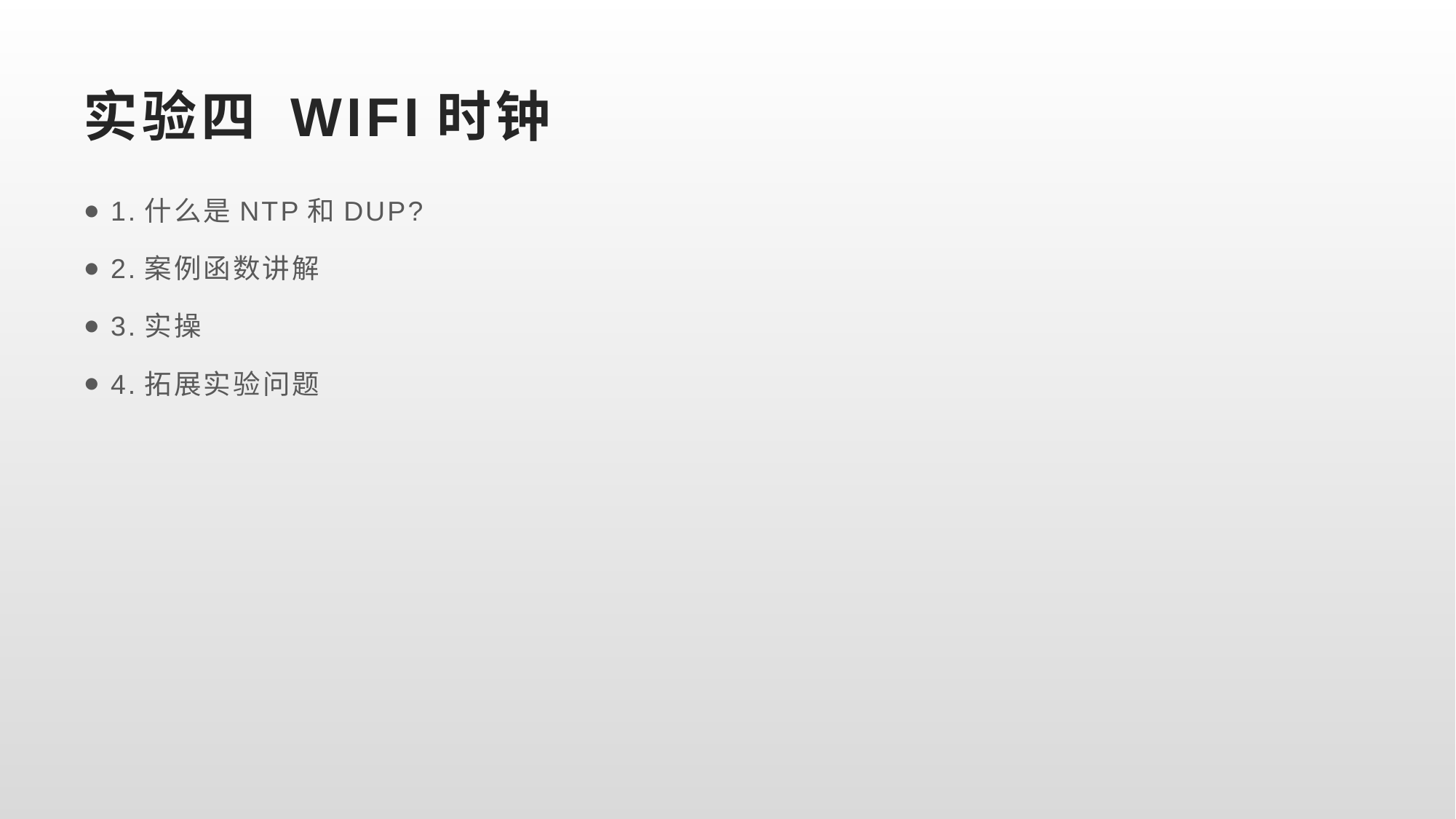

# 实验四 WIFI时钟
1.什么是NTP和DUP?
2.案例函数讲解
3.实操
4.拓展实验问题